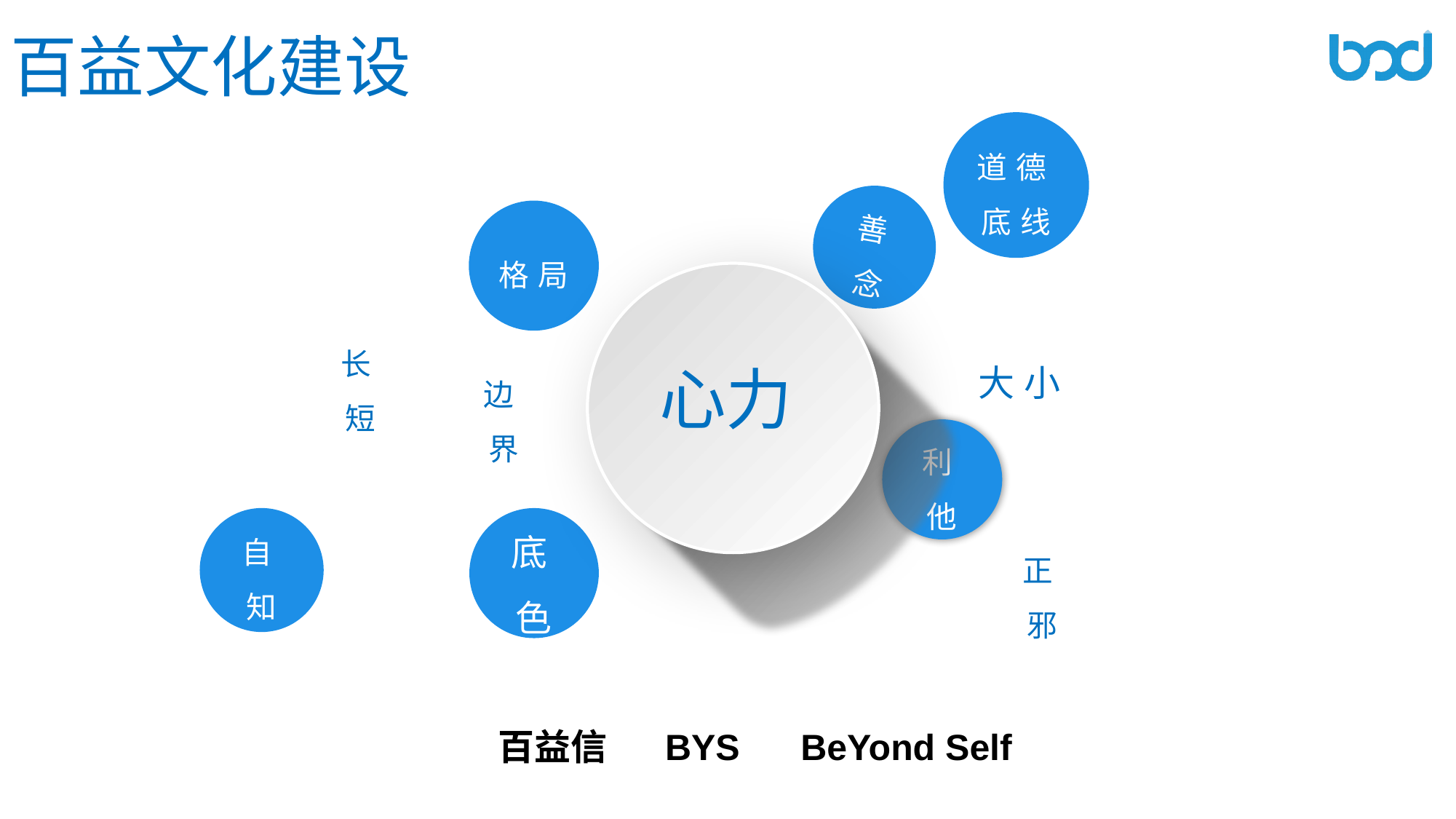

百益文化建设
道德底线
善念
格局

大小
长短
心力
边界
利他
自知
底色
正邪
百益信      BYS      BeYond Self